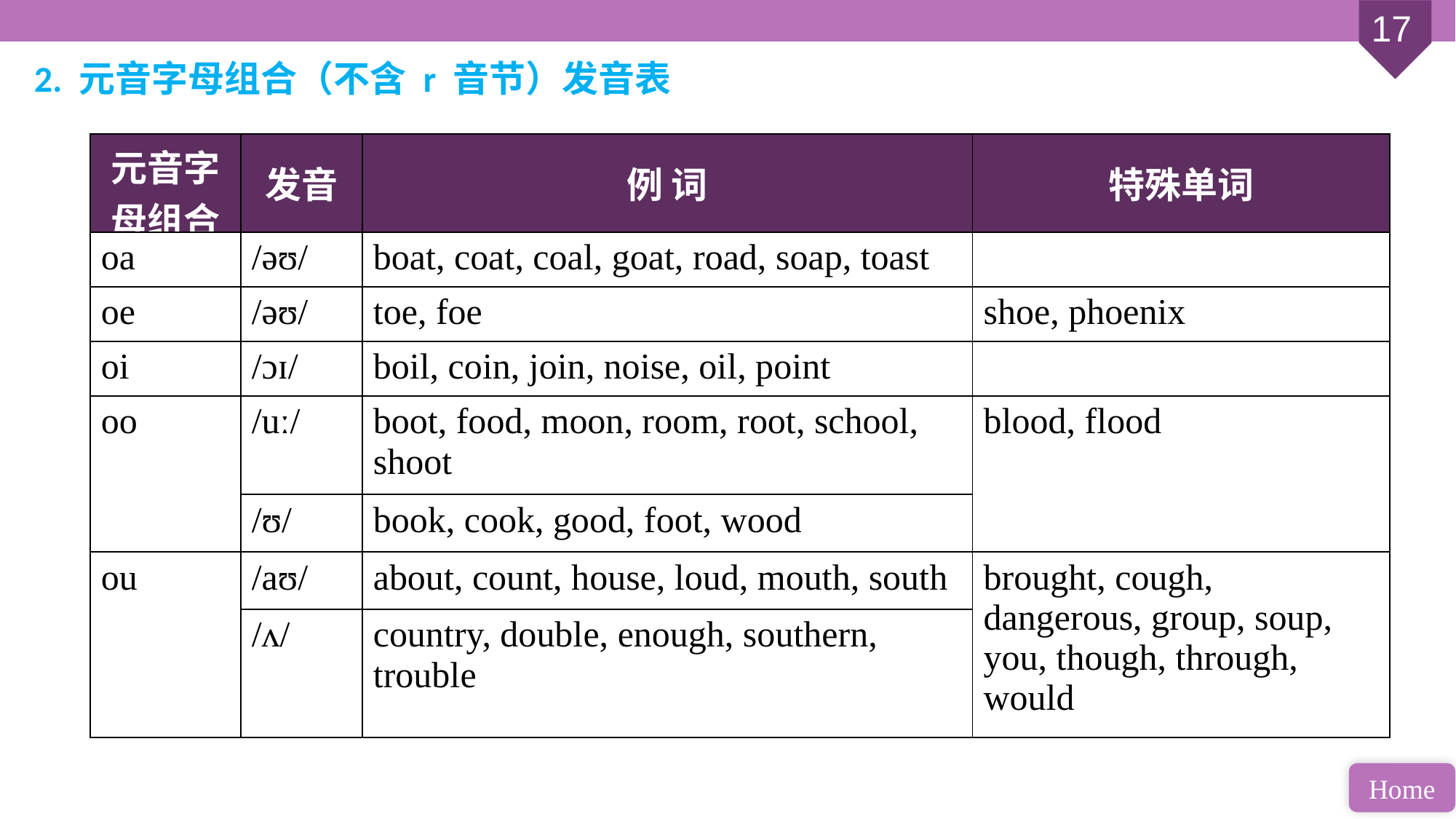

2. 元音字母组合（不含 r 音节）发音表
| 元音字母组合 | 发音 | 例 词 | 特殊单词 |
| --- | --- | --- | --- |
| oa | /əʊ/ | boat, coat, coal, goat, road, soap, toast |  |
| oe | /əʊ/ | toe, foe | shoe, phoenix |
| oi | /ɔɪ/ | boil, coin, join, noise, oil, point |  |
| oo | /uː/ | boot, food, moon, room, root, school, shoot | blood, flood |
|  | /ʊ/ | book, cook, good, foot, wood |  |
| ou | /aʊ/ | about, count, house, loud, mouth, south | brought, cough, dangerous, group, soup, you, though, through, would |
|  | /ʌ/ | country, double, enough, southern, trouble |  |